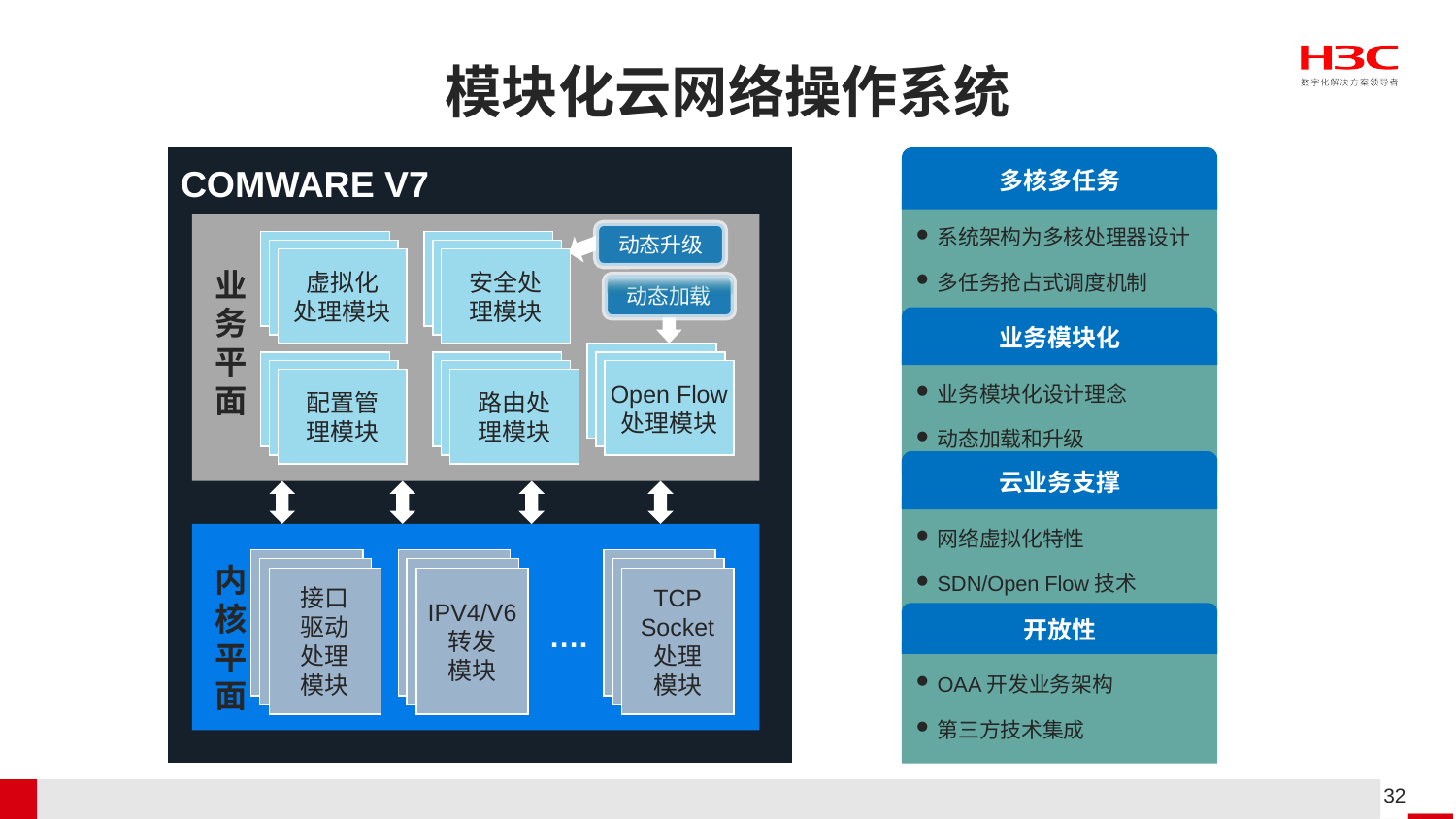

# 模块化云网络操作系统

多核多任务
系统架构为多核处理器设计
多任务抢占式调度机制
COMWARE V7

动态升级

虚拟化
处理模块

安全处
理模块
业务平面
动态加载

业务模块化
业务模块化设计理念
动态加载和升级

Open Flow
处理模块

配置管
理模块

路由处
理模块
云业务支撑
网络虚拟化特性
SDN/Open Flow技术

内核平面

接口
驱动
处理
模块
IPV4/V6
转发
模块
TCP
Socket
处理
模块
开放性
OAA开发业务架构
第三方技术集成
.…